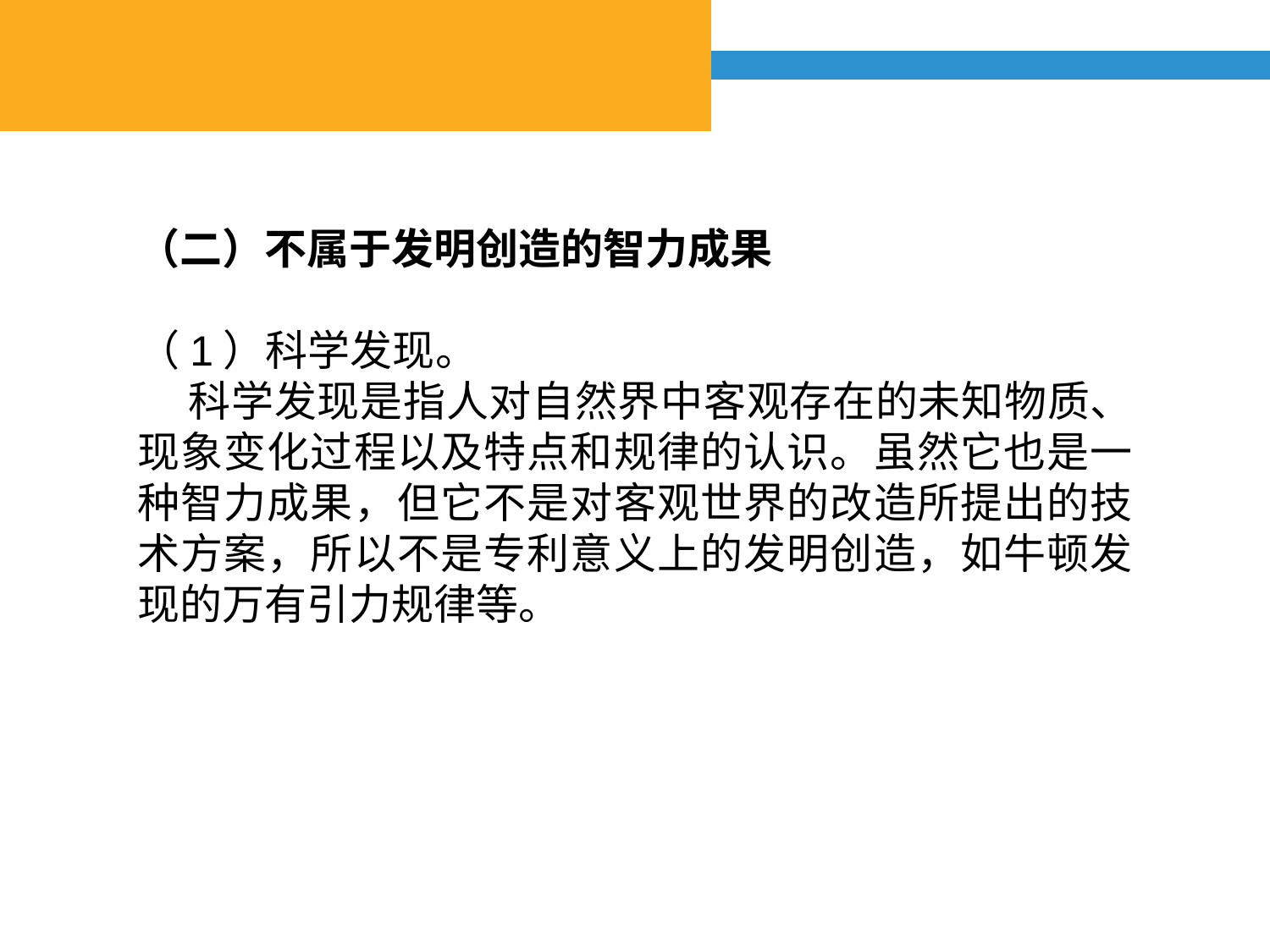

（二）不属于发明创造的智力成果

（1）科学发现。
    科学发现是指人对自然界中客观存在的未知物质、现象变化过程以及特点和规律的认识。虽然它也是一种智力成果，但它不是对客观世界的改造所提出的技术方案，所以不是专利意义上的发明创造，如牛顿发现的万有引力规律等。